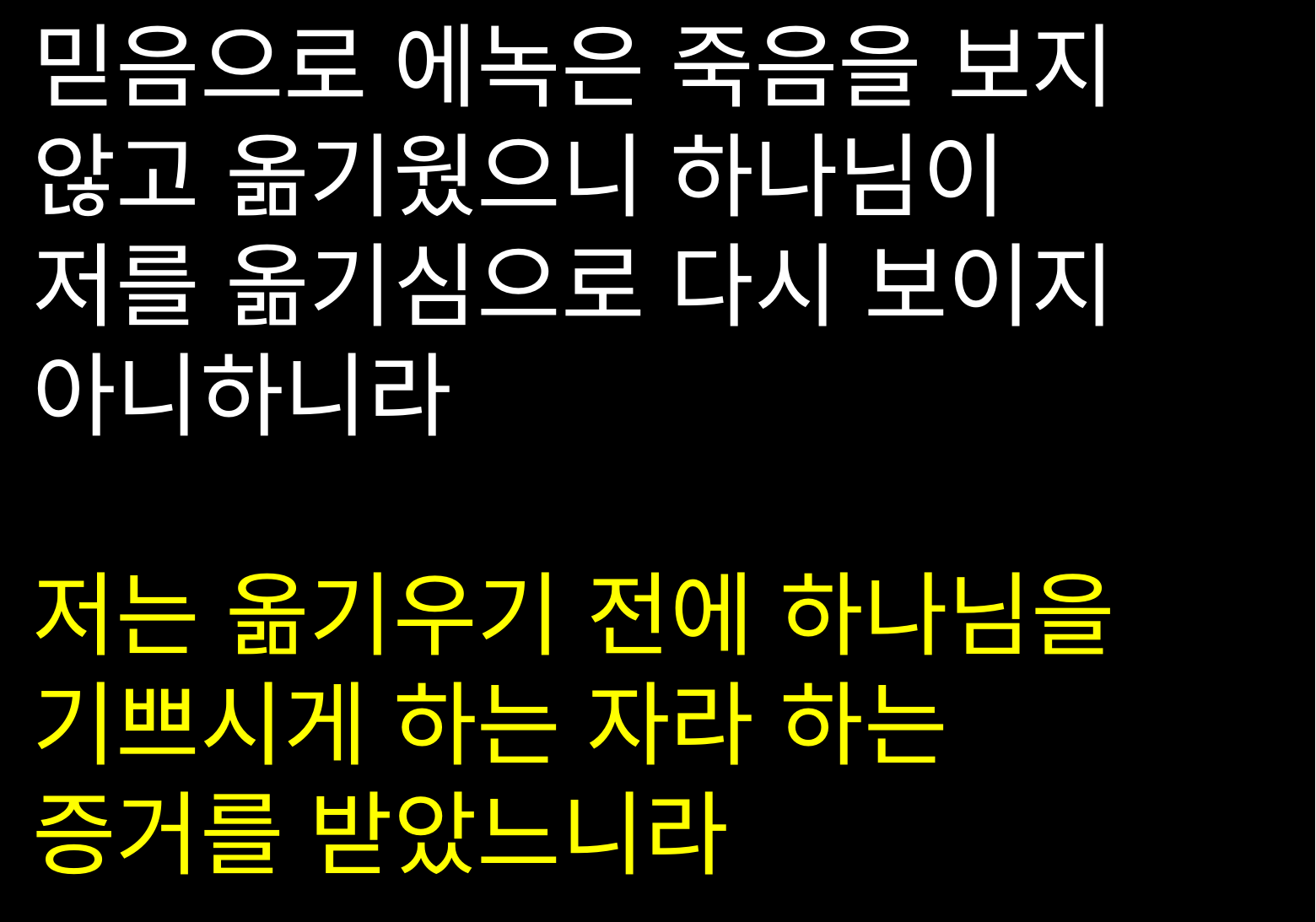

믿음으로 에녹은 죽음을 보지 않고 옮기웠으니 하나님이
저를 옮기심으로 다시 보이지
아니하니라

저는 옮기우기 전에 하나님을 기쁘시게 하는 자라 하는
증거를 받았느니라